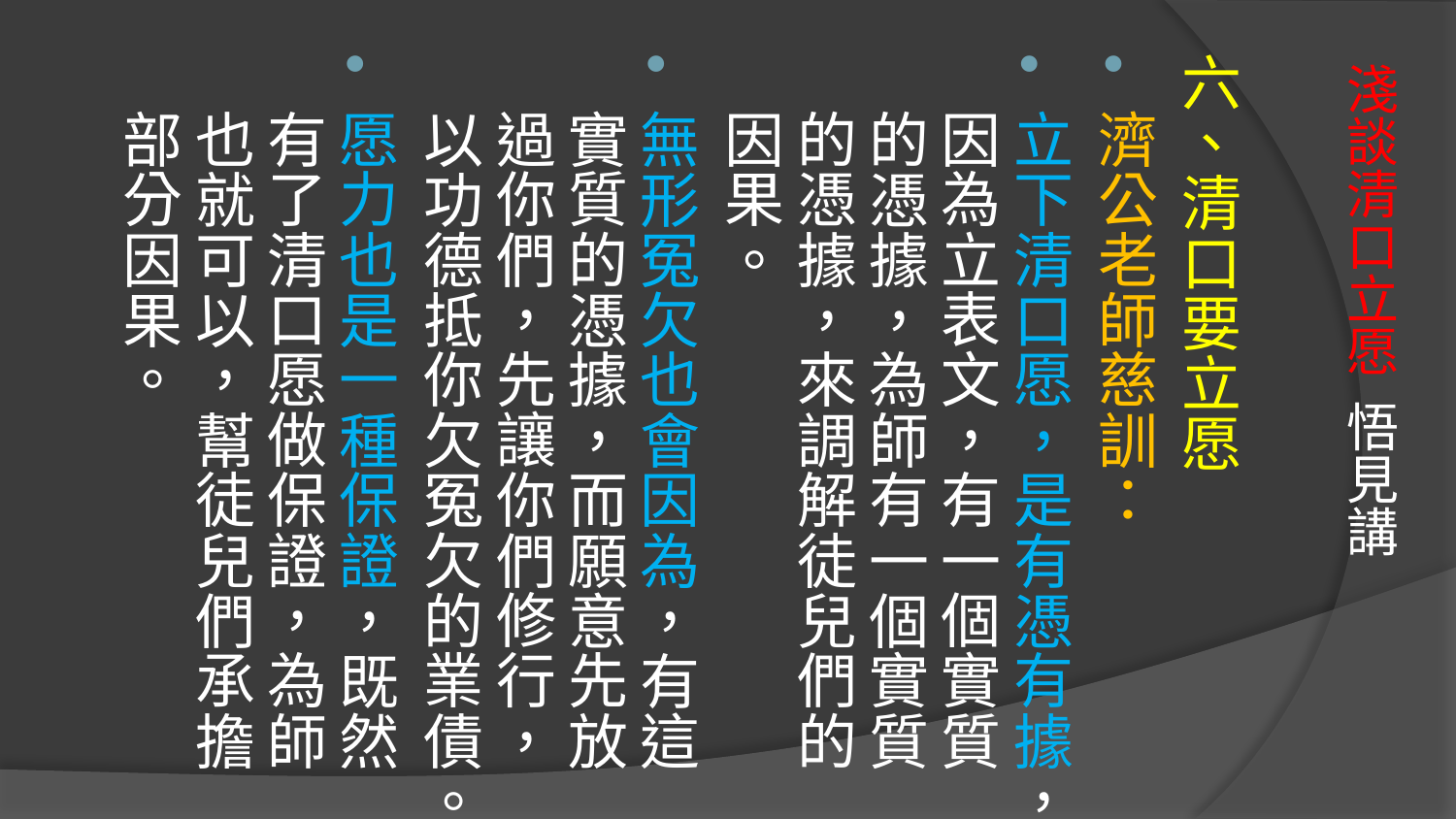

六、清口要立愿
濟公老師慈訓：
立下清口愿，是有憑有據，因為立表文，有一個實質的憑據，為師有一個實質的憑據，來調解徒兒們的因果。
無形冤欠也會因為，有這實質的憑據，而願意先放過你們，先讓你們修行，以功德抵你欠冤欠的業債。
愿力也是一種保證，既然有了清口愿做保證，為師也就可以，幫徒兒們承擔部分因果。

# 淺談清口立愿  悟見講